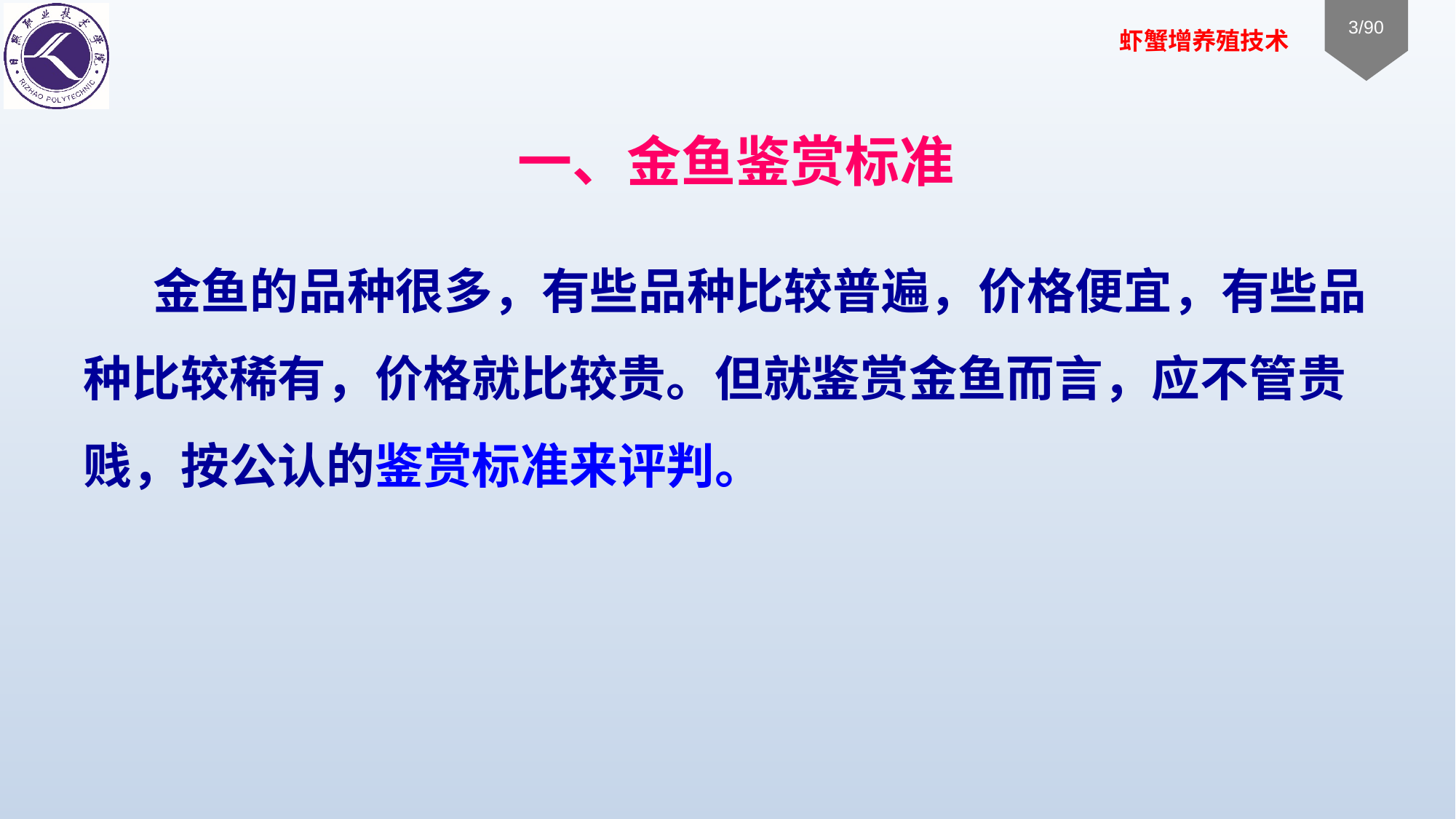

# 一、金鱼鉴赏标准
  金鱼的品种很多，有些品种比较普遍，价格便宜，有些品种比较稀有，价格就比较贵。但就鉴赏金鱼而言，应不管贵贱，按公认的鉴赏标准来评判。